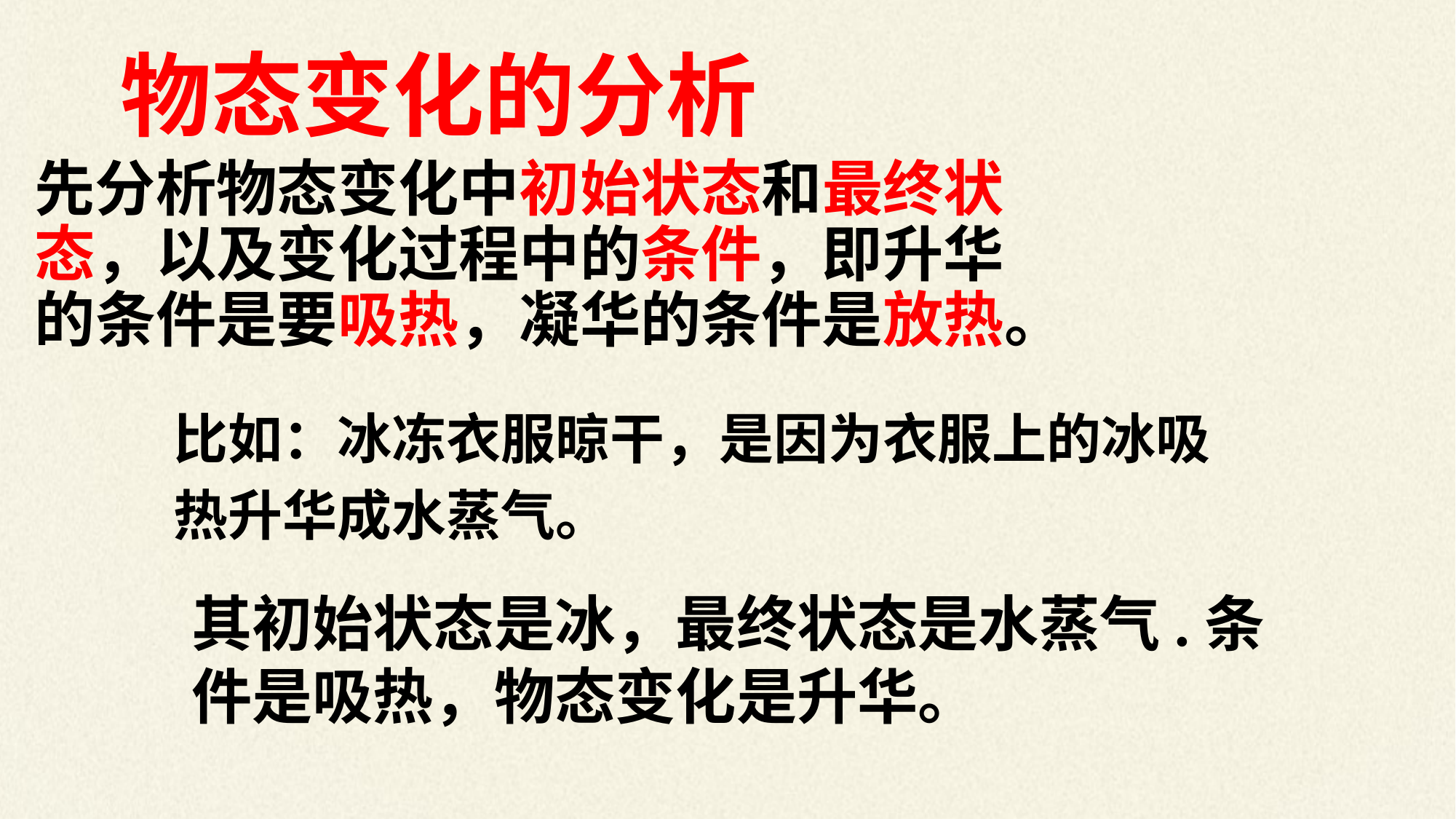

物态变化的分析
先分析物态变化中初始状态和最终状态，以及变化过程中的条件，即升华的条件是要吸热，凝华的条件是放热。
比如：冰冻衣服晾干，是因为衣服上的冰吸
热升华成水蒸气。
其初始状态是冰，最终状态是水蒸气.条件是吸热，物态变化是升华。